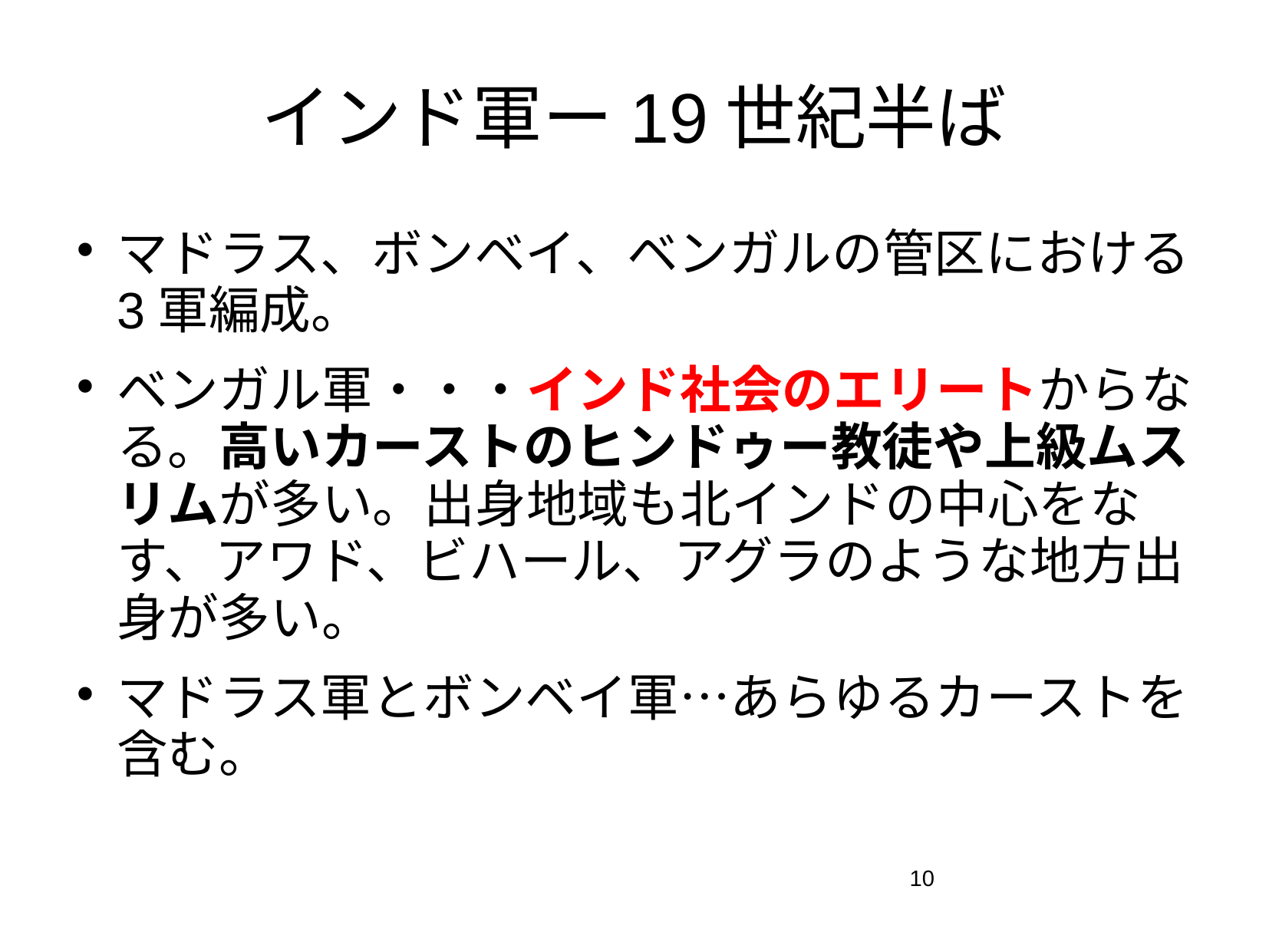

# インド軍ー19世紀半ば
マドラス、ボンベイ、ベンガルの管区における3軍編成。
ベンガル軍・・・インド社会のエリートからなる。高いカーストのヒンドゥー教徒や上級ムスリムが多い。出身地域も北インドの中心をなす、アワド、ビハール、アグラのような地方出身が多い。
マドラス軍とボンベイ軍…あらゆるカーストを含む。

10